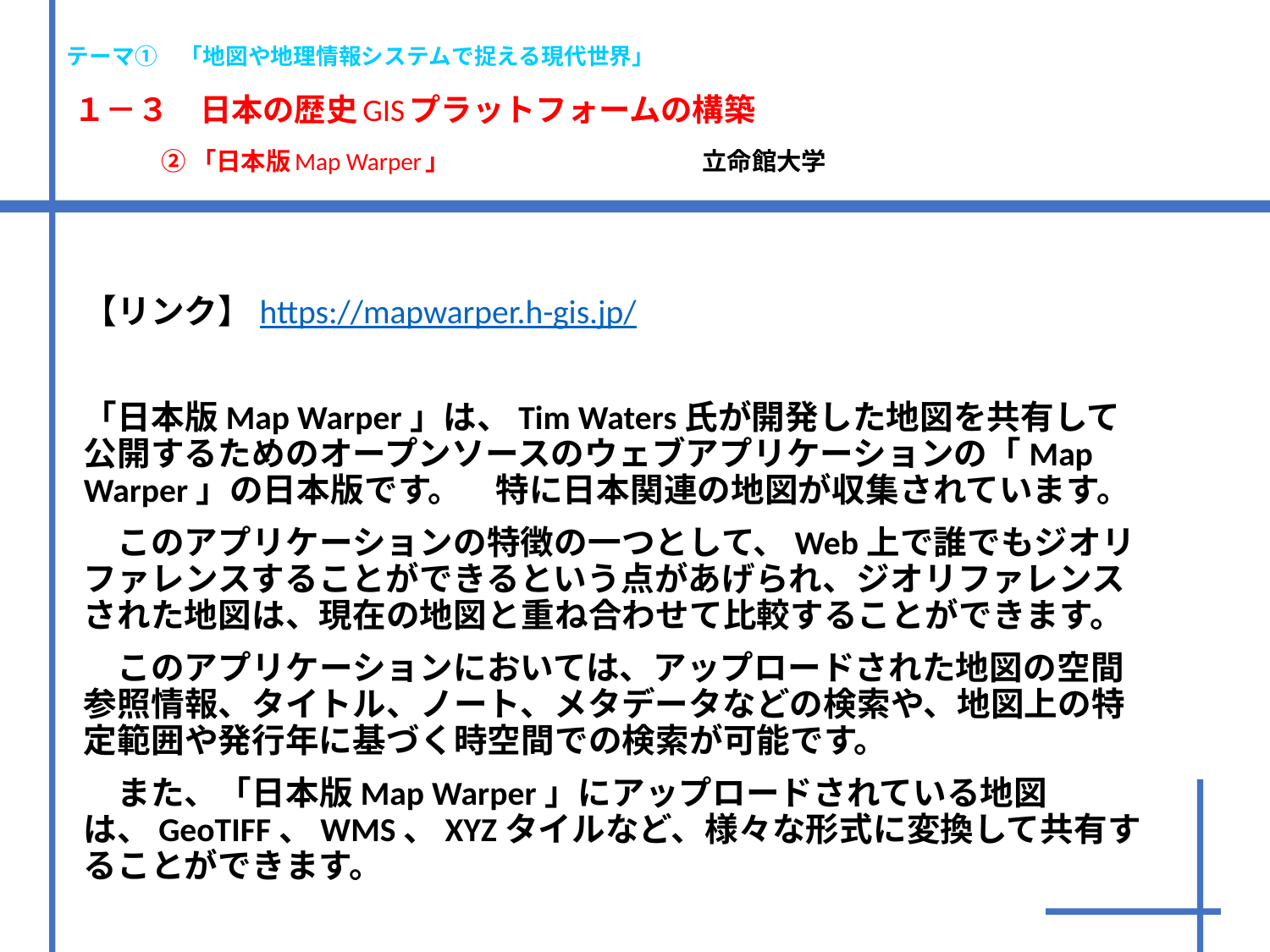

# テーマ①　「地図や地理情報システムで捉える現代世界」 １－３　日本の歴史GISプラットフォームの構築 　　　② 「日本版Map Warper」　　　　　　　　立命館大学

【リンク】https://mapwarper.h-gis.jp/

「日本版Map Warper」は、Tim Waters氏が開発した地図を共有して公開するためのオープンソースのウェブアプリケーションの「Map Warper」の日本版です。　特に日本関連の地図が収集されています。
　このアプリケーションの特徴の一つとして、Web上で誰でもジオリファレンスすることができるという点があげられ、ジオリファレンスされた地図は、現在の地図と重ね合わせて比較することができます。
　このアプリケーションにおいては、アップロードされた地図の空間参照情報、タイトル、ノート、メタデータなどの検索や、地図上の特定範囲や発行年に基づく時空間での検索が可能です。
　また、「日本版Map Warper」にアップロードされている地図は、GeoTIFF、WMS、XYZタイルなど、様々な形式に変換して共有することができます。